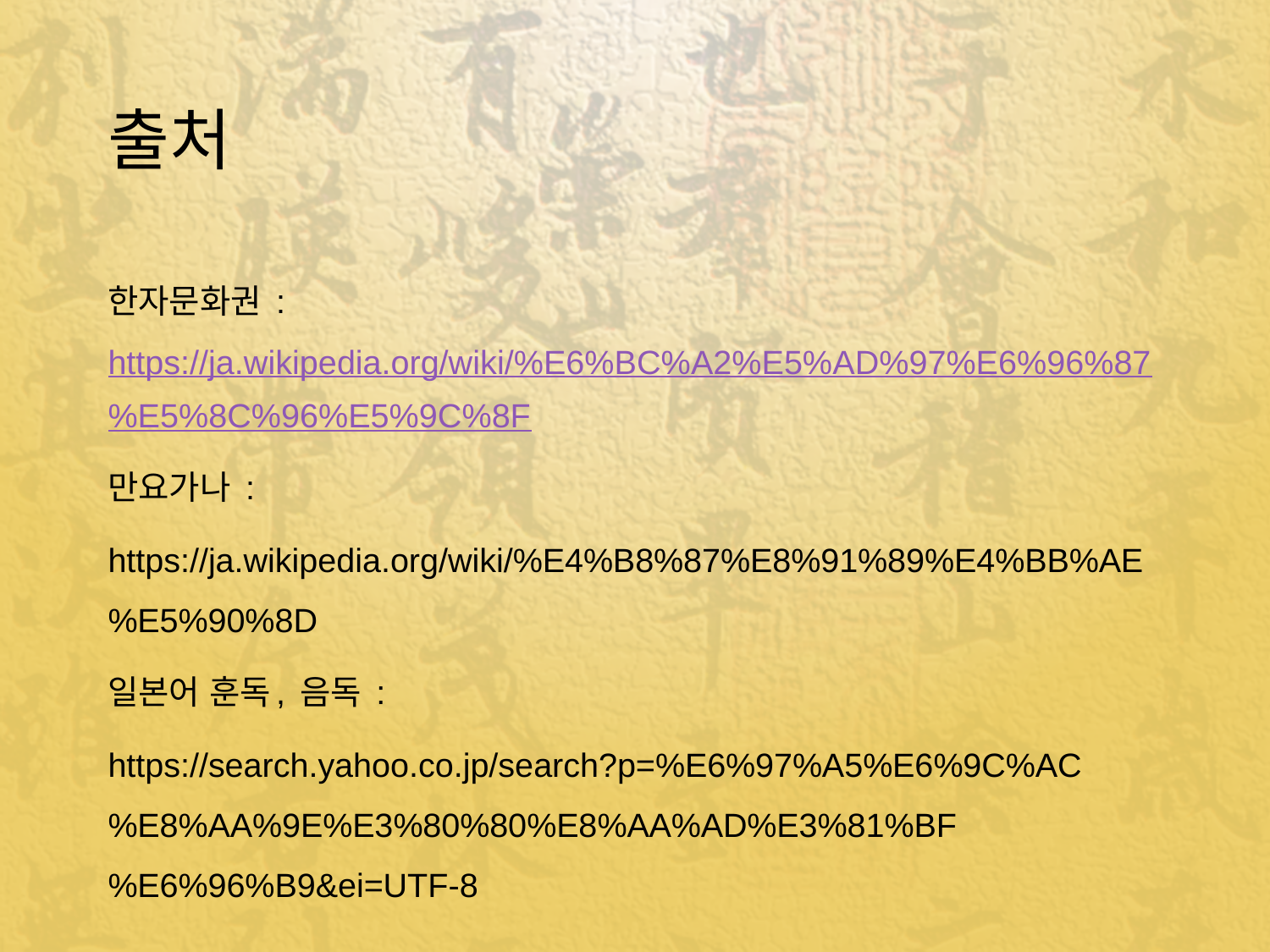

# 출처
한자문화권 : https://ja.wikipedia.org/wiki/%E6%BC%A2%E5%AD%97%E6%96%87%E5%8C%96%E5%9C%8F
만요가나 :
https://ja.wikipedia.org/wiki/%E4%B8%87%E8%91%89%E4%BB%AE%E5%90%8D
일본어 훈독, 음독 :
https://search.yahoo.co.jp/search?p=%E6%97%A5%E6%9C%AC%E8%AA%9E%E3%80%80%E8%AA%AD%E3%81%BF%E6%96%B9&ei=UTF-8